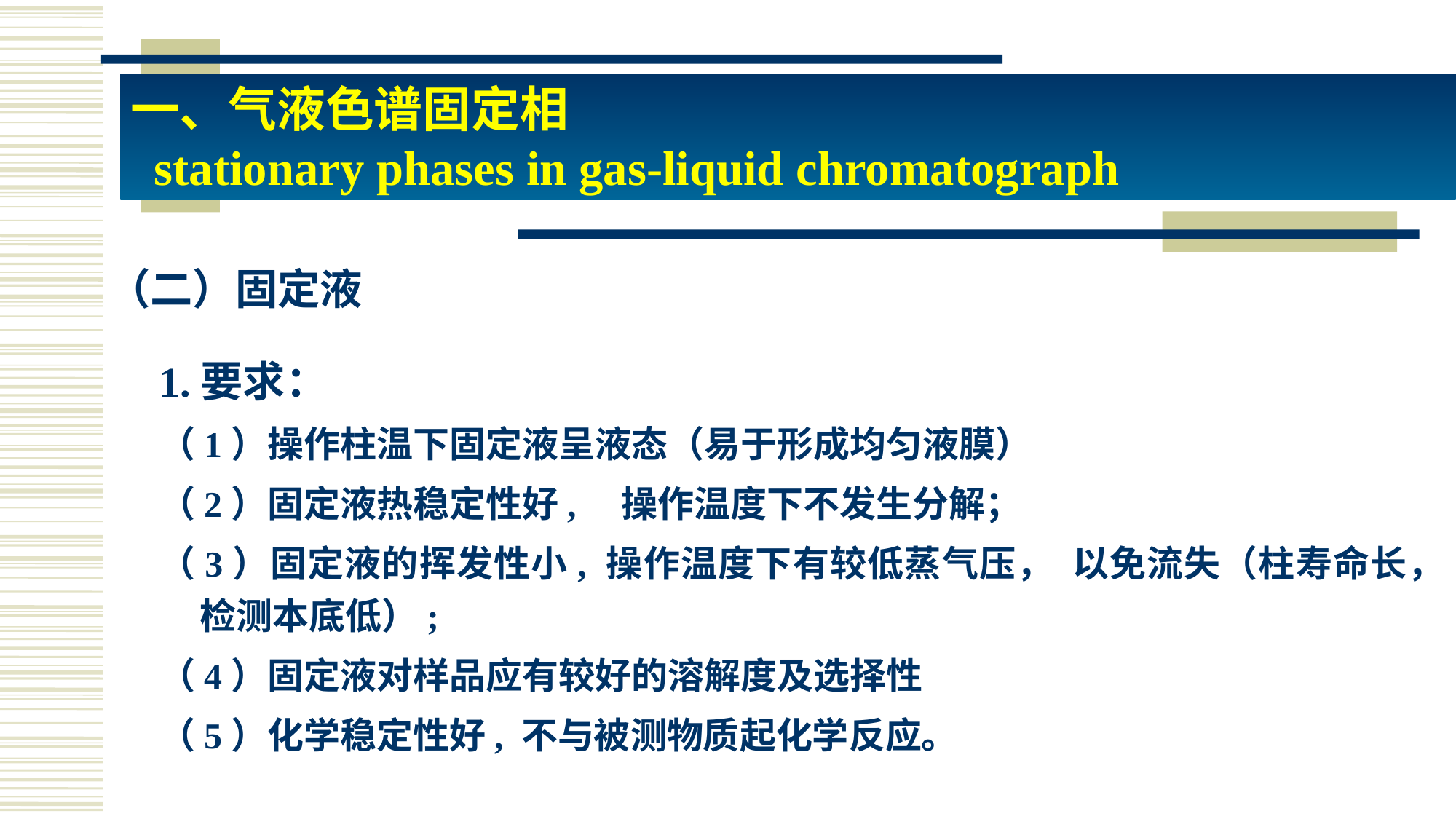

一、气液色谱固定相
 stationary phases in gas-liquid chromatograph
（二）固定液
# 1.要求：
（1）操作柱温下固定液呈液态（易于形成均匀液膜）
（2）固定液热稳定性好,    操作温度下不发生分解；
（3）固定液的挥发性小, 操作温度下有较低蒸气压，  以免流失（柱寿命长，检测本底低）;
（4）固定液对样品应有较好的溶解度及选择性
（5）化学稳定性好, 不与被测物质起化学反应。